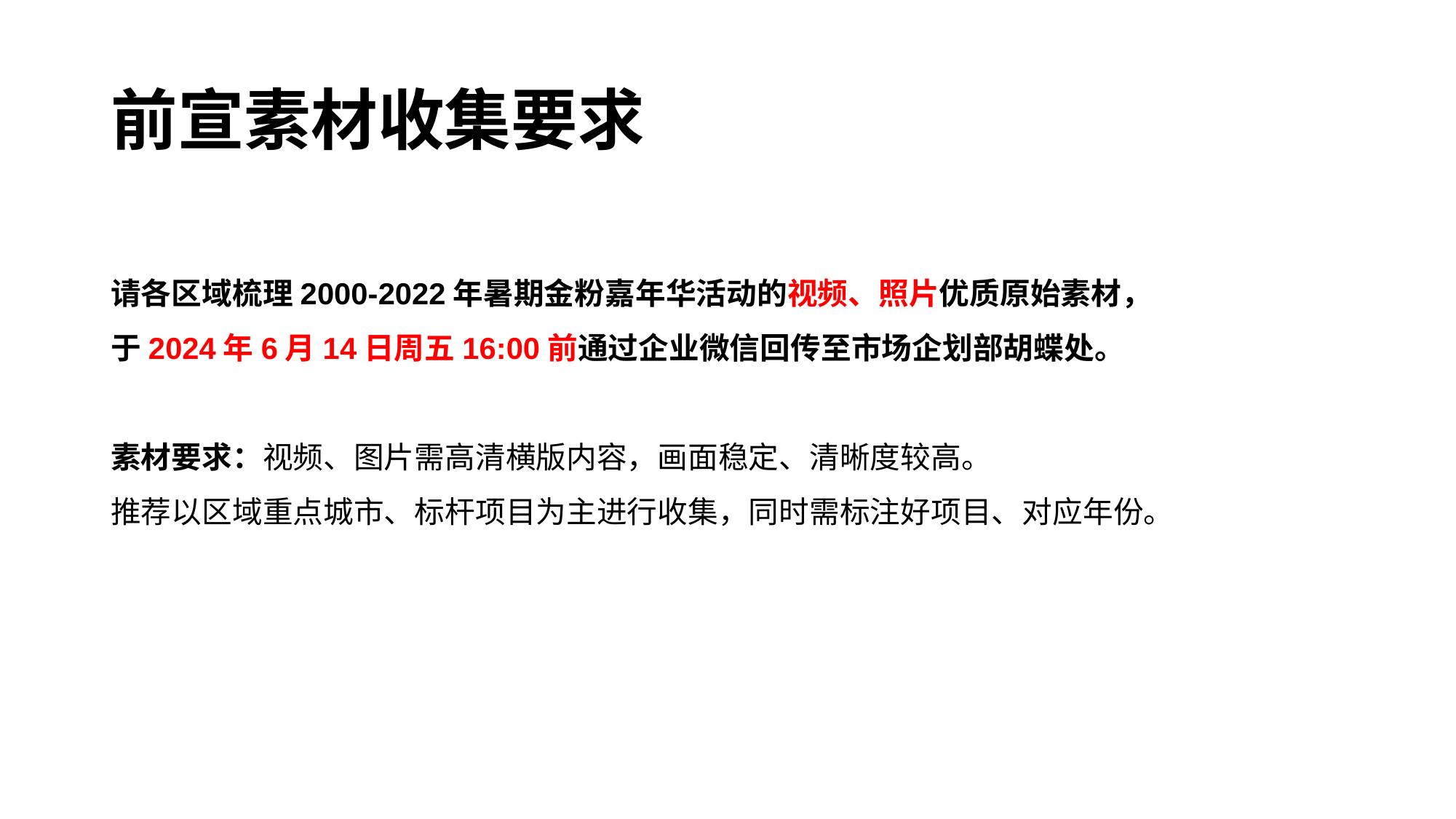

# 前宣素材收集要求
请各区域梳理2000-2022年暑期金粉嘉年华活动的视频、照片优质原始素材，
于2024年6月14日周五16:00前通过企业微信回传至市场企划部胡蝶处。

素材要求：视频、图片需高清横版内容，画面稳定、清晰度较高。
推荐以区域重点城市、标杆项目为主进行收集，同时需标注好项目、对应年份。